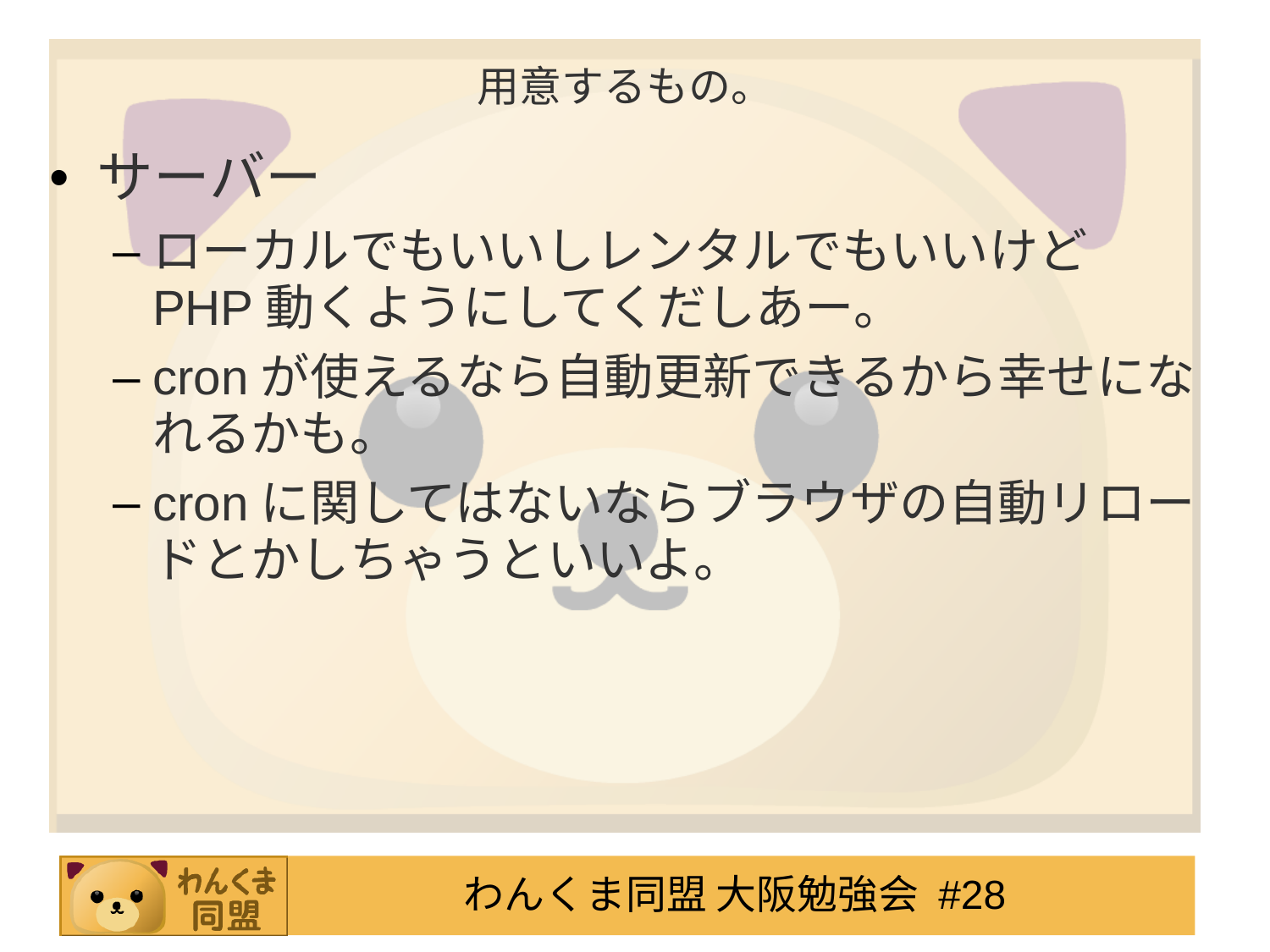

# 用意するもの。
サーバー
ローカルでもいいしレンタルでもいいけどPHP動くようにしてくだしあー。
cronが使えるなら自動更新できるから幸せになれるかも。
cronに関してはないならブラウザの自動リロードとかしちゃうといいよ。